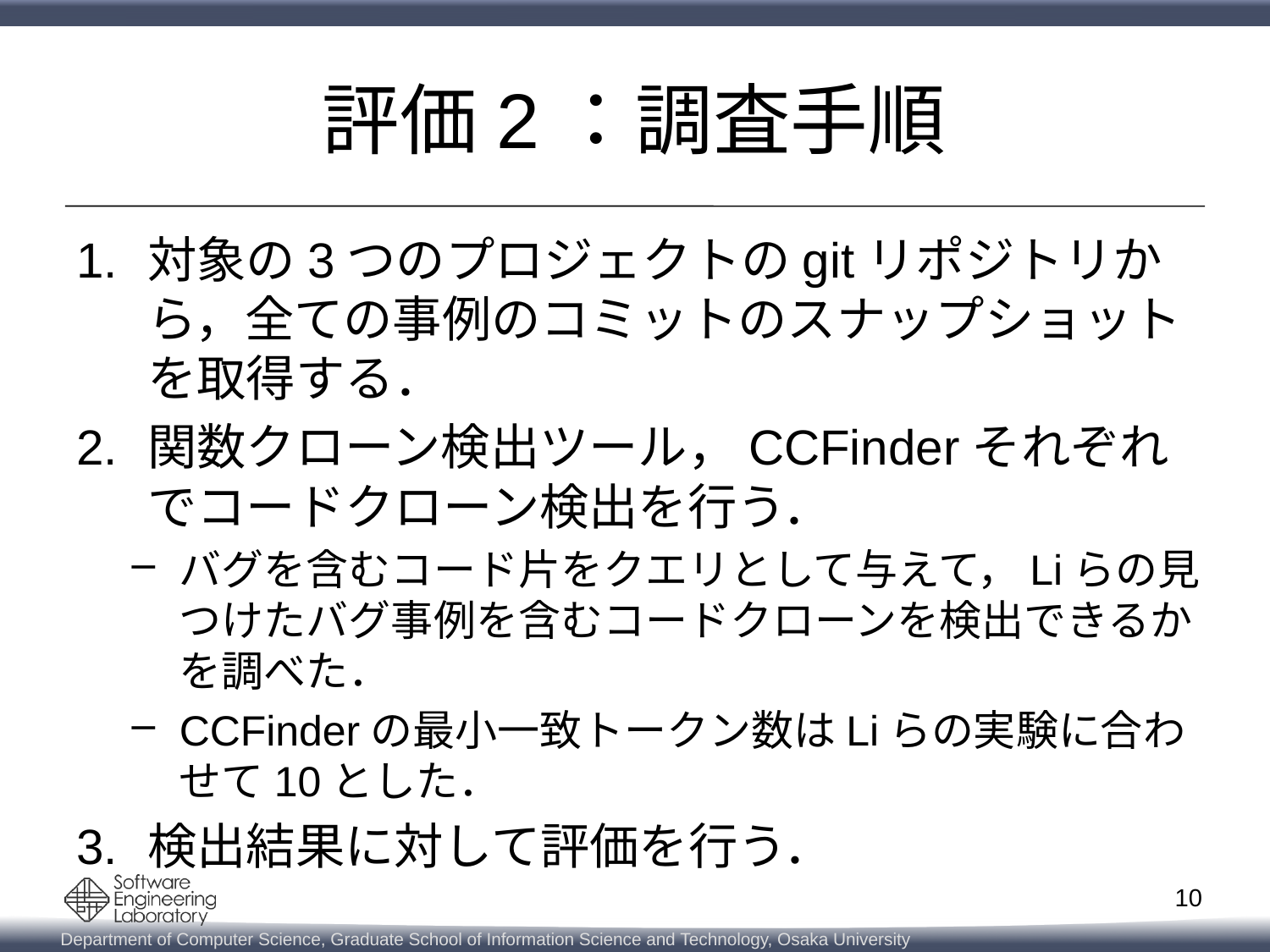

# 評価2：調査手順
対象の3つのプロジェクトのgitリポジトリから，全ての事例のコミットのスナップショットを取得する．
関数クローン検出ツール，CCFinderそれぞれでコードクローン検出を行う．
バグを含むコード片をクエリとして与えて，Liらの見つけたバグ事例を含むコードクローンを検出できるかを調べた．
CCFinderの最小一致トークン数はLiらの実験に合わせて10とした．
検出結果に対して評価を行う．

10